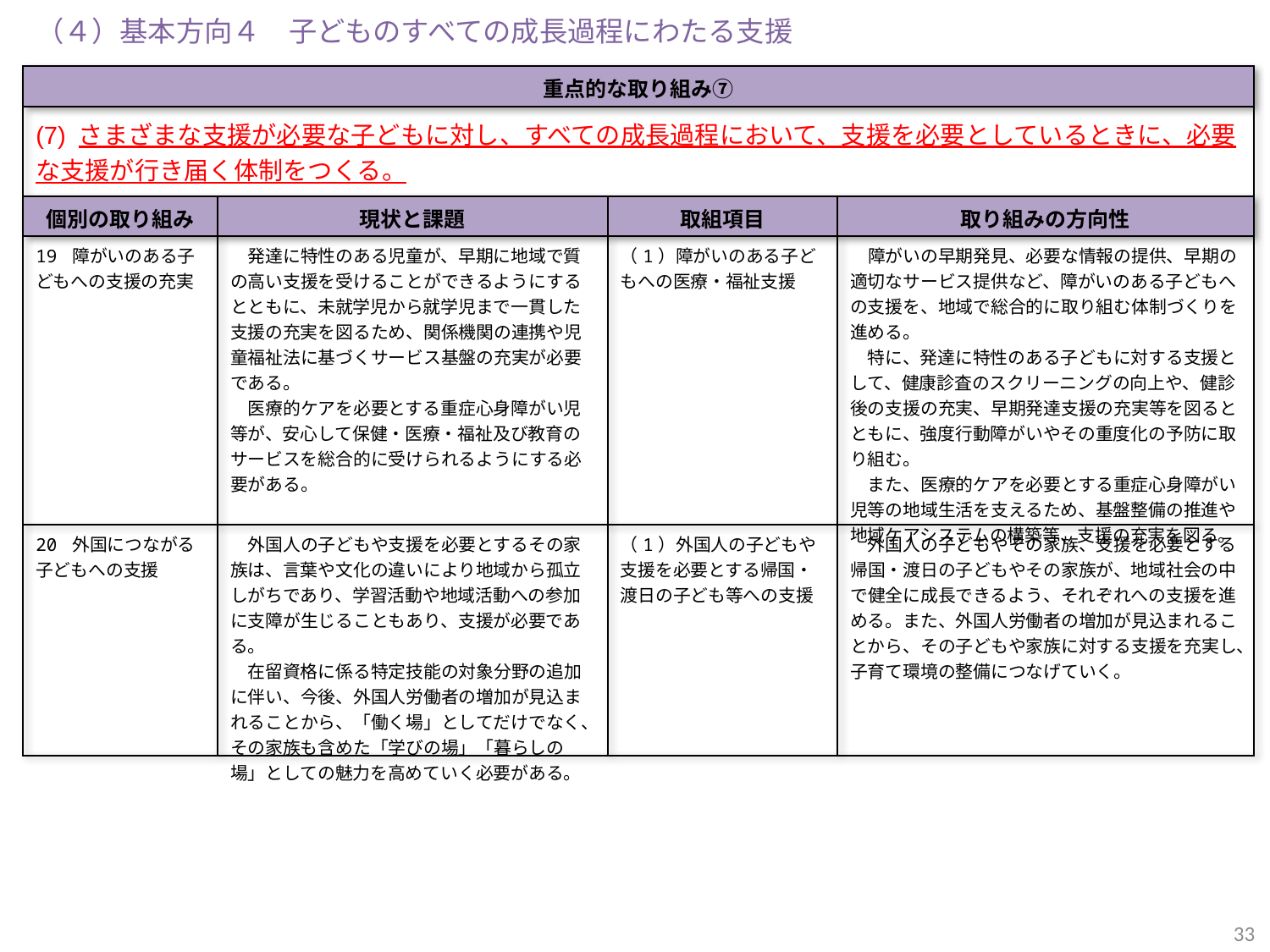

（４）基本方向４　子どものすべての成長過程にわたる支援
| 重点的な取り組み⑦ |  |  |  |
| --- | --- | --- | --- |
| (7) さまざまな支援が必要な子どもに対し、すべての成長過程において、支援を必要としているときに、必要な支援が行き届く体制をつくる。 |  |  |  |
| 個別の取り組み | 現状と課題 | 取組項目 | 取り組みの方向性 |
| 19 障がいのある子どもへの支援の充実 | 発達に特性のある児童が、早期に地域で質の高い支援を受けることができるようにするとともに、未就学児から就学児まで一貫した支援の充実を図るため、関係機関の連携や児童福祉法に基づくサービス基盤の充実が必要である。 　医療的ケアを必要とする重症心身障がい児等が、安心して保健・医療・福祉及び教育のサービスを総合的に受けられるようにする必要がある。 | （1）障がいのある子どもへの医療・福祉支援 | 障がいの早期発見、必要な情報の提供、早期の適切なサービス提供など、障がいのある子どもへの支援を、地域で総合的に取り組む体制づくりを進める。 　特に、発達に特性のある子どもに対する支援として、健康診査のスクリーニングの向上や、健診後の支援の充実、早期発達支援の充実等を図るとともに、強度行動障がいやその重度化の予防に取り組む。 　また、医療的ケアを必要とする重症心身障がい児等の地域生活を支えるため、基盤整備の推進や地域ケアシステムの構築等、支援の充実を図る。 |
| 20 外国につながる子どもへの支援 | 外国人の子どもや支援を必要とするその家族は、言葉や文化の違いにより地域から孤立しがちであり、学習活動や地域活動への参加に支障が生じることもあり、支援が必要である。 　在留資格に係る特定技能の対象分野の追加に伴い、今後、外国人労働者の増加が見込まれることから、「働く場」としてだけでなく、その家族も含めた「学びの場」「暮らしの場」としての魅力を高めていく必要がある。 | （1）外国人の子どもや支援を必要とする帰国・渡日の子ども等への支援 | 外国人の子どもやその家族、支援を必要とする帰国・渡日の子どもやその家族が、地域社会の中で健全に成長できるよう、それぞれへの支援を進める。また、外国人労働者の増加が見込まれることから、その子どもや家族に対する支援を充実し、子育て環境の整備につなげていく。 |
33